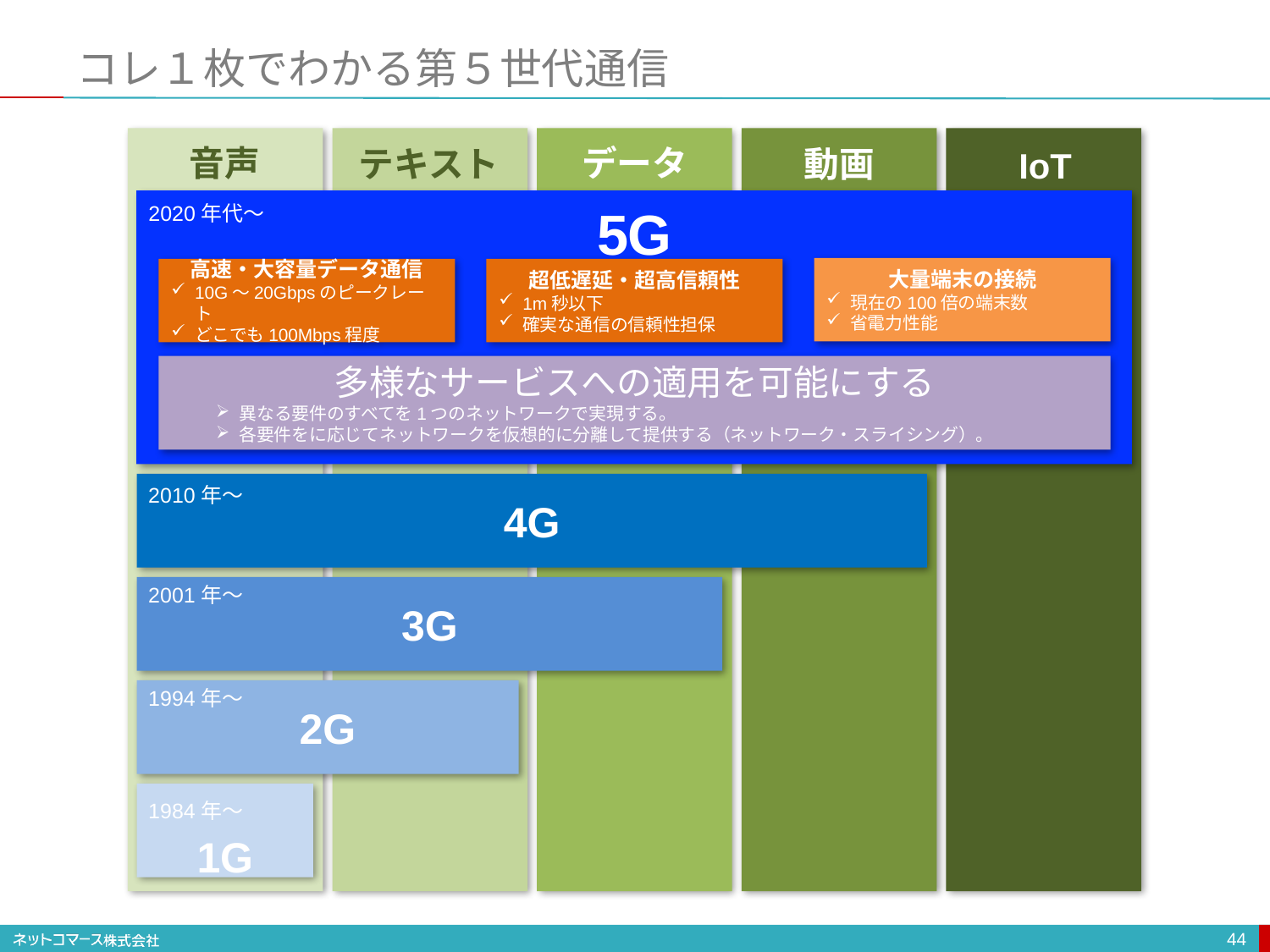

# コレ１枚でわかる第５世代通信

音声
データ
テキスト
動画
IoT

5G
2020年代〜
大量端末の接続
現在の100倍の端末数
省電力性能
高速・大容量データ通信
10G～20Gbpsのピークレート
どこでも100Mbps程度
超低遅延・超高信頼性
1m秒以下
確実な通信の信頼性担保
多様なサービスへの適用を可能にする
異なる要件のすべてを1つのネットワークで実現する。
各要件をに応じてネットワークを仮想的に分離して提供する（ネットワーク・スライシング）。
4G
2010年〜
2001年〜
3G
1994年〜
2G

1G
1984年〜
44